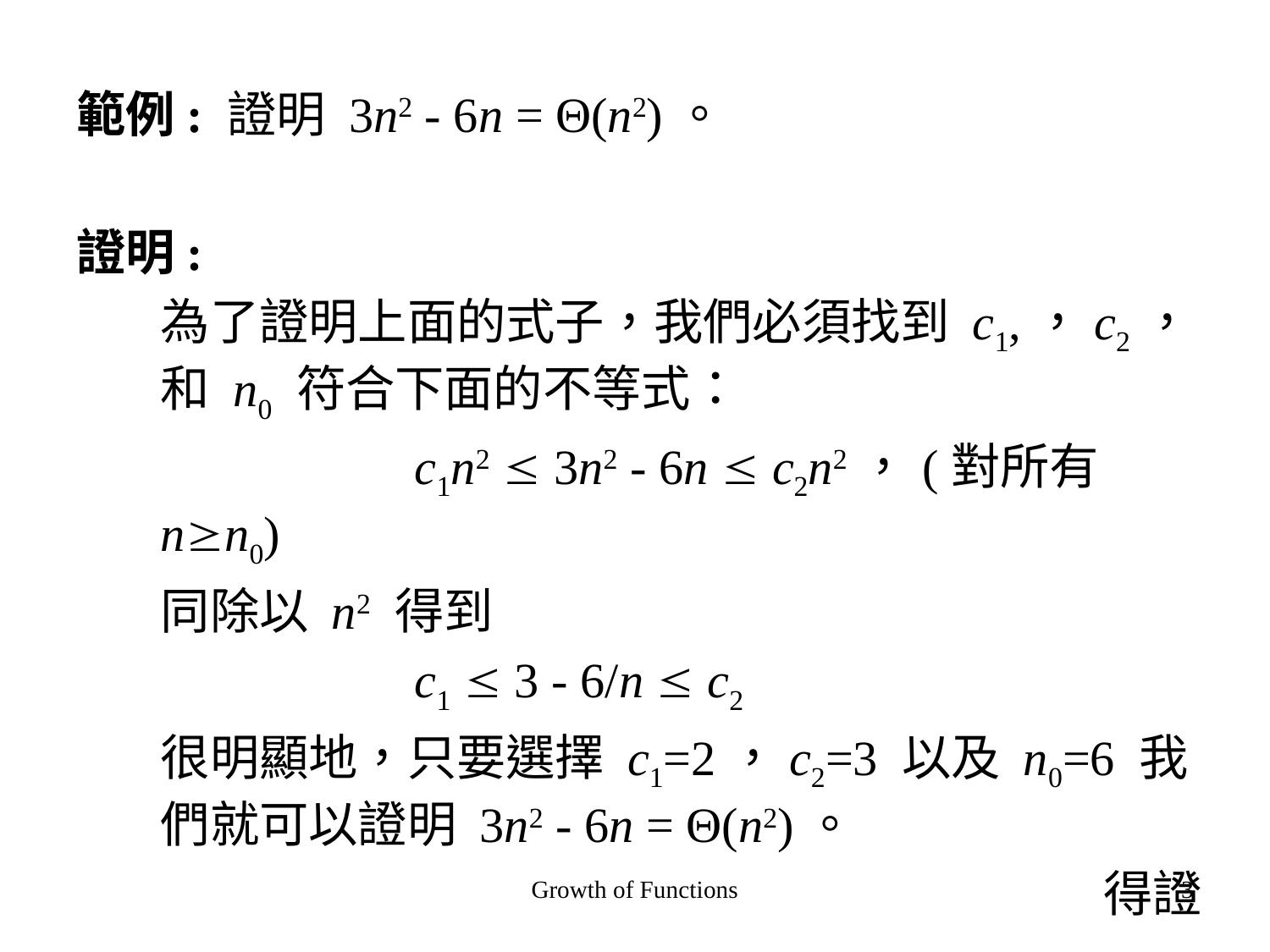

範例: 證明 3n2 - 6n = Θ(n2)。

證明:
	為了證明上面的式子，我們必須找到 c1,，c2，和 n0 符合下面的不等式：
			c1n2 ≤ 3n2 - 6n ≤ c2n2， 	(對所有 n≥n0)
	同除以 n2 得到
			c1 ≤ 3 - 6/n ≤ c2
	很明顯地，只要選擇 c1=2，c2=3 以及 n0=6 我們就可以證明 3n2 - 6n = Θ(n2)。
得證
Growth of Functions
3